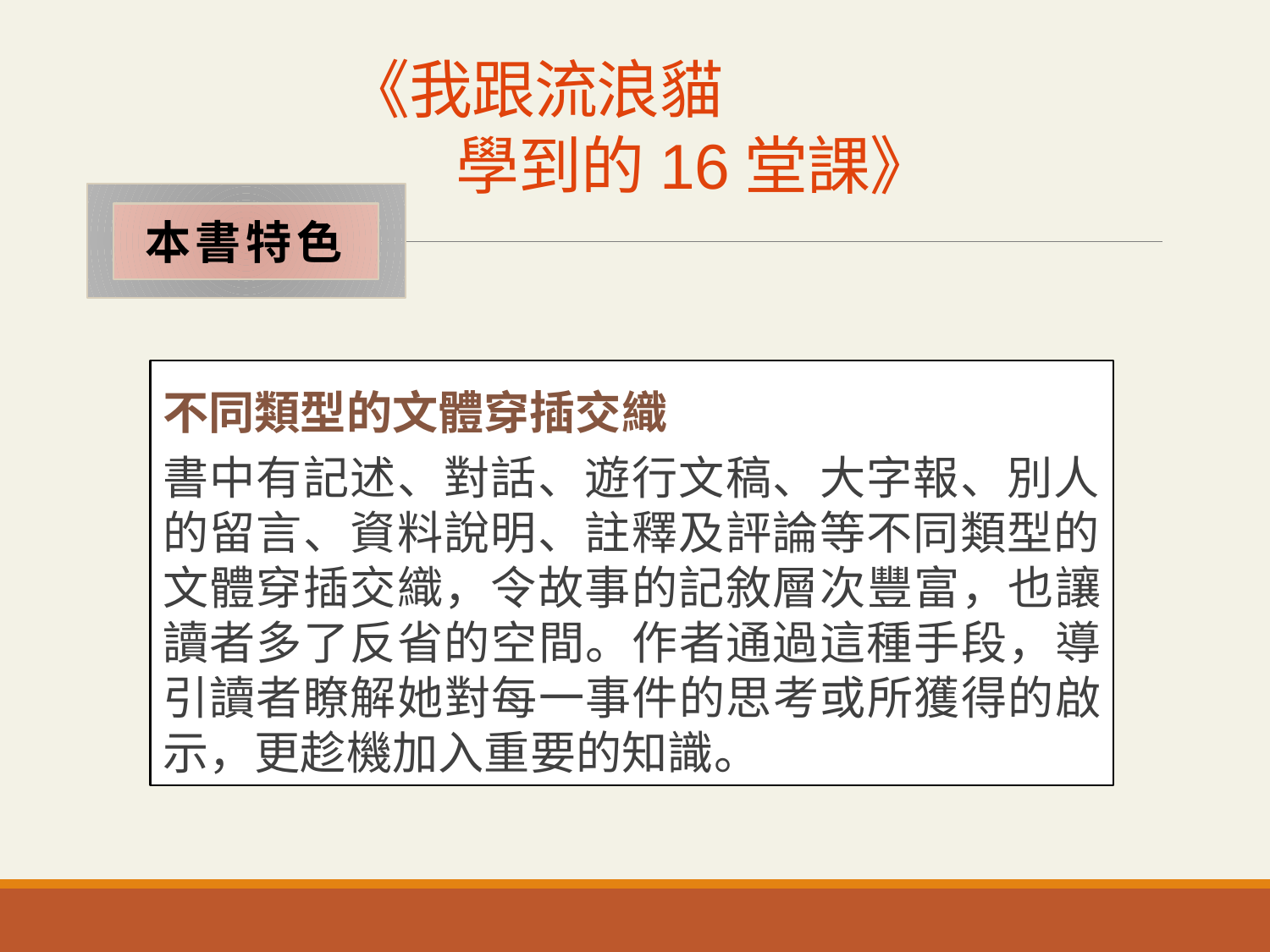

《我跟流浪貓
       學到的16堂課》

本書特色

不同類型的文體穿插交織
書中有記述、對話、遊行文稿、大字報、別人的留言、資料說明、註釋及評論等不同類型的文體穿插交織，令故事的記敘層次豐富，也讓讀者多了反省的空間。作者通過這種手段，導引讀者瞭解她對每一事件的思考或所獲得的啟示，更趁機加入重要的知識。